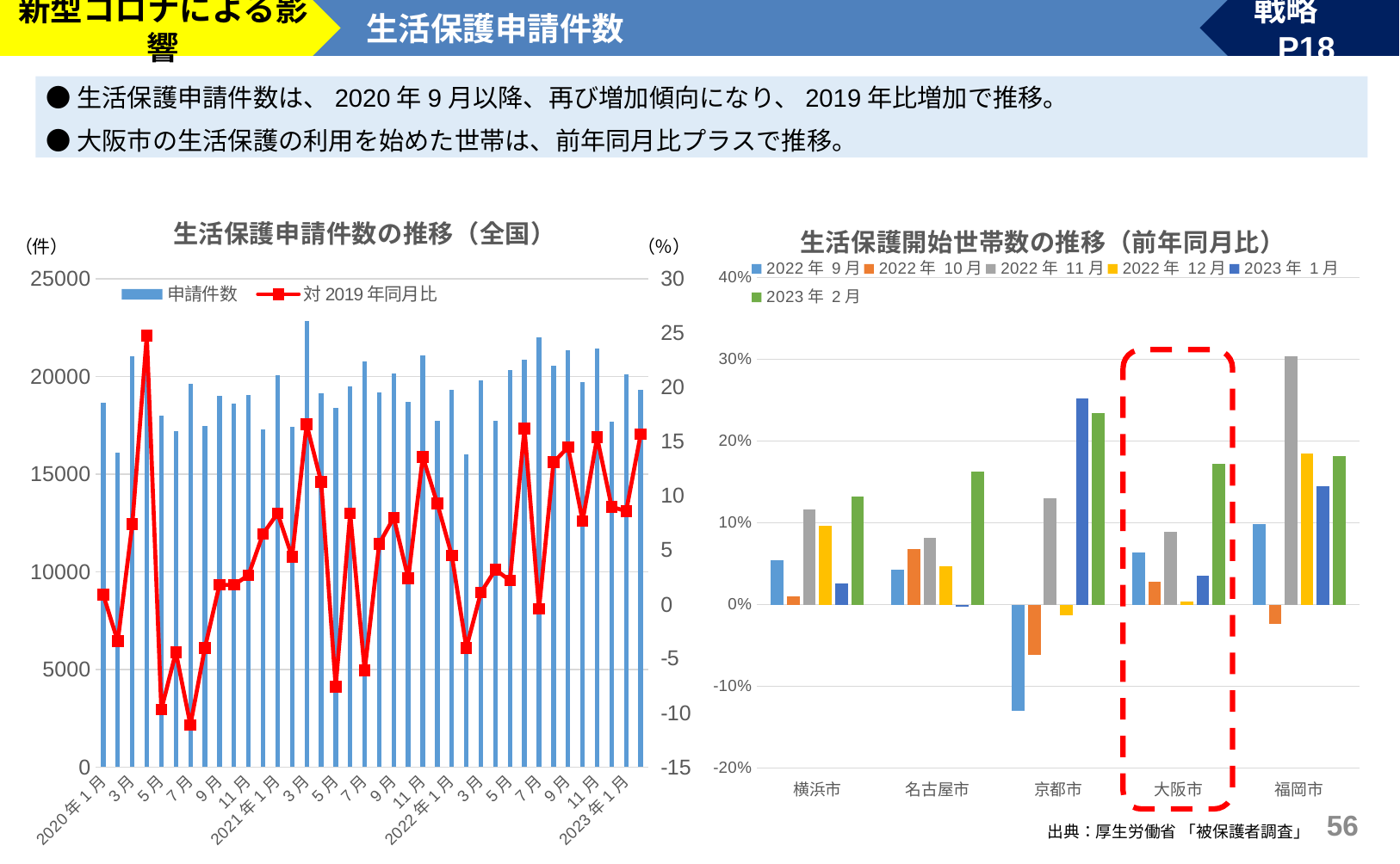

新型コロナによる影響
生活保護申請件数
戦略　P18
●生活保護申請件数は、2020年9月以降、再び増加傾向になり、2019年比増加で推移。
●大阪市の生活保護の利用を始めた世帯は、前年同月比プラスで推移。

### Chart: 生活保護申請件数の推移（全国）

| Category | 申請件数 | 対2019年同月比 |
|---|---|---|
| 2020年1月 | 18660.0 | 0.9 |
| 2月 | 16118.0 | -3.4 |
| 3月 | 21026.0 | 7.4 |
| 4月 | 21486.0 | 24.8 |
| 5月 | 17981.0 | -9.7 |
| 6月 | 17190.0 | -4.4 |
| 7月 | 19650.0 | -11.1 |
| 8月 | 17451.0 | -4.0 |
| 9月 | 18998.0 | 1.8 |
| 10月 | 18621.0 | 1.8 |
| 11月 | 19072.0 | 2.7 |
| 12月 | 17308.0 | 6.5 |
| 2021年1月 | 20061.0 | 8.4 |
| 2月 | 17424.0 | 4.4 |
| 3月 | 22839.0 | 16.6 |
| 4月 | 19165.0 | 11.3 |
| 5月 | 18400.0 | -7.6 |
| 6月 | 19478.0 | 8.4 |
| 7月 | 20757.0 | -6.1 |
| 8月 | 19202.0 | 5.6 |
| 9月 | 20156.0 | 8.0 |
| 10月 | 18726.0 | 2.4 |
| 11月 | 21093.0 | 13.6 |
| 12月 | 17751.0 | 9.3 |
| 2022年1月 | 19334.0 | 4.5 |
| 2月 | 16023.0 | -4.0 |
| 3月 | 19793.0 | 1.1 |
| 4月 | 17758.0 | 3.2 |
| 5月 | 20353.0 | 2.2 |
| 6月 | 20881.0 | 16.2 |
| 7月 | 22016.0 | -0.4 |
| 8月 | 20562.0 | 13.1 |
| 9月 | 21368.0 | 14.5 |
| 10月 | 19700.0 | 7.7 |
| 11月 | 21433.0 | 15.4 |
| 12月 | 17706.0 | 9.0 |
| 2023年1月 | 20095.0 | 8.6 |
| 2月 | 19321.0 | 15.7 |

### Chart: 生活保護開始世帯数の推移（前年同月比）

| Category | 2022年 9月 | 2022年 10月 | 2022年 11月 | 2022年 12月 | 2023年 1月 | 2023年 2月 |
|---|---|---|---|---|---|---|
| 横浜市 | 0.054016620498615 | 0.009943181818181879 | 0.11615487316421902 | 0.09653092006033193 | 0.0260736196319018 | 0.1326860841423949 |
| 名古屋市 | 0.04307116104868913 | 0.06772908366533859 | 0.0822429906542057 | 0.04743083003952564 | -0.002132196162046962 | 0.16263736263736273 |
| 京都市 | -0.1301775147928994 | -0.0608974358974359 | 0.130718954248366 | -0.013043478260869601 | 0.25266903914590744 | 0.23481781376518218 |
| 大阪市 | 0.06425702811244971 | 0.027977617905675434 | 0.08895705521472386 | 0.003958828186856778 | 0.03571428571428581 | 0.17267552182163182 |
| 福岡市 | 0.09870129870129873 | -0.023866348448687402 | 0.30386740331491713 | 0.18497109826589586 | 0.1446153846153846 | 0.18156424581005592 |
56
出典：厚生労働省 「被保護者調査」